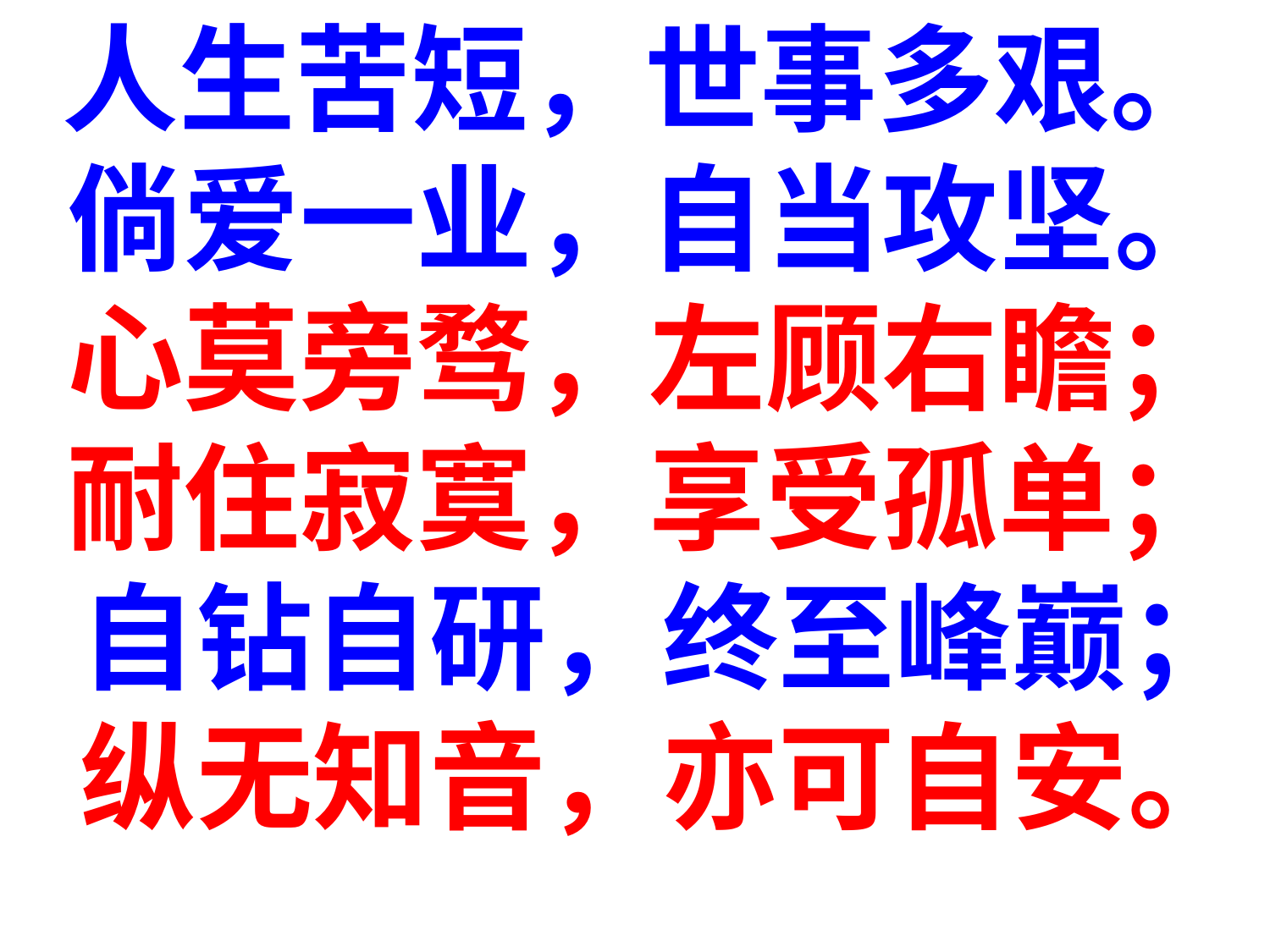

人生苦短，世事多艰。
 倘爱一业，自当攻坚。
 心莫旁骛，左顾右瞻；
 耐住寂寞，享受孤单；
 自钻自研，终至峰巅；
 纵无知音，亦可自安。